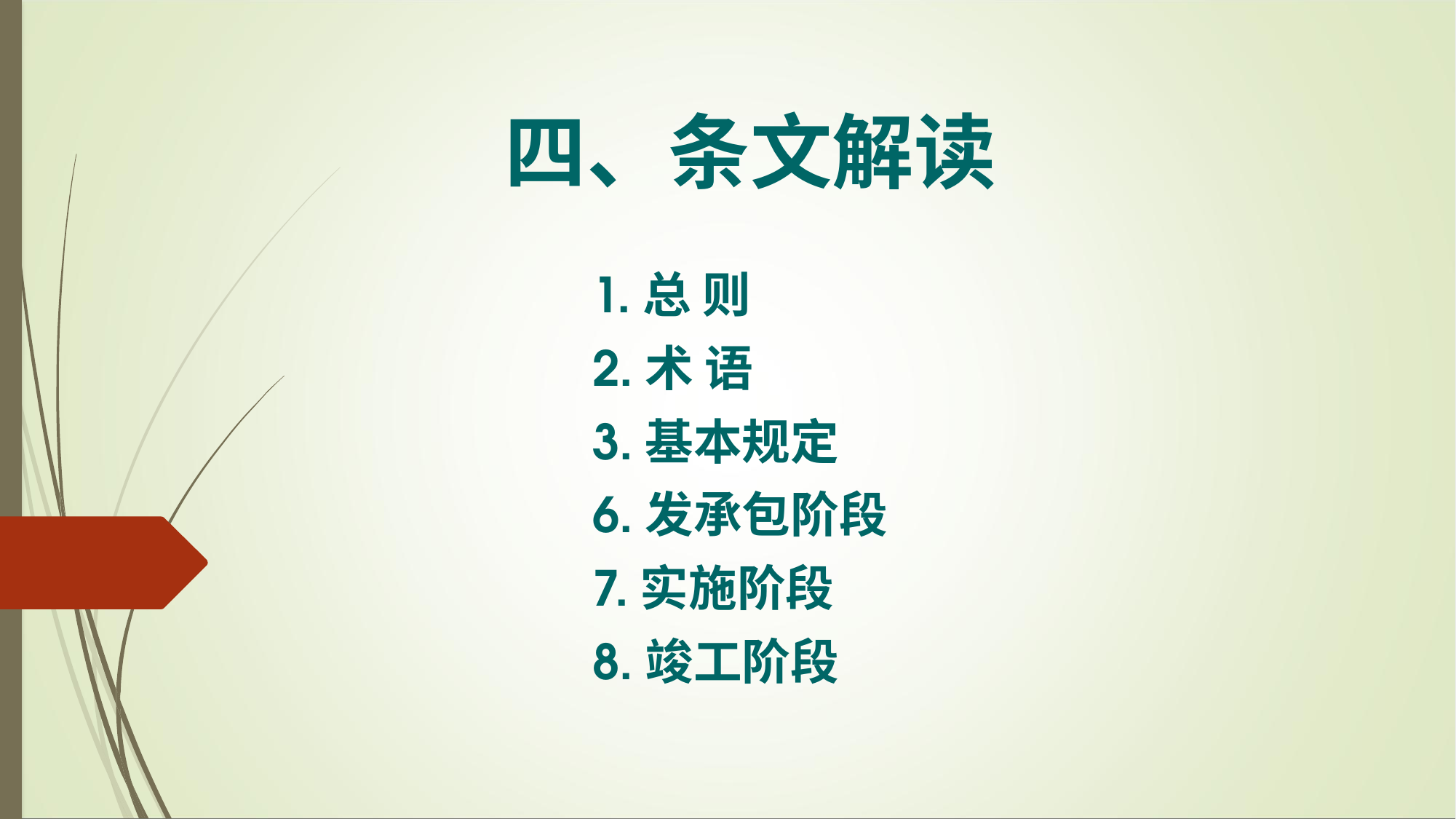

四、条文解读
1.总 则
2.术 语
3.基本规定
6.发承包阶段
7.实施阶段
8.竣工阶段